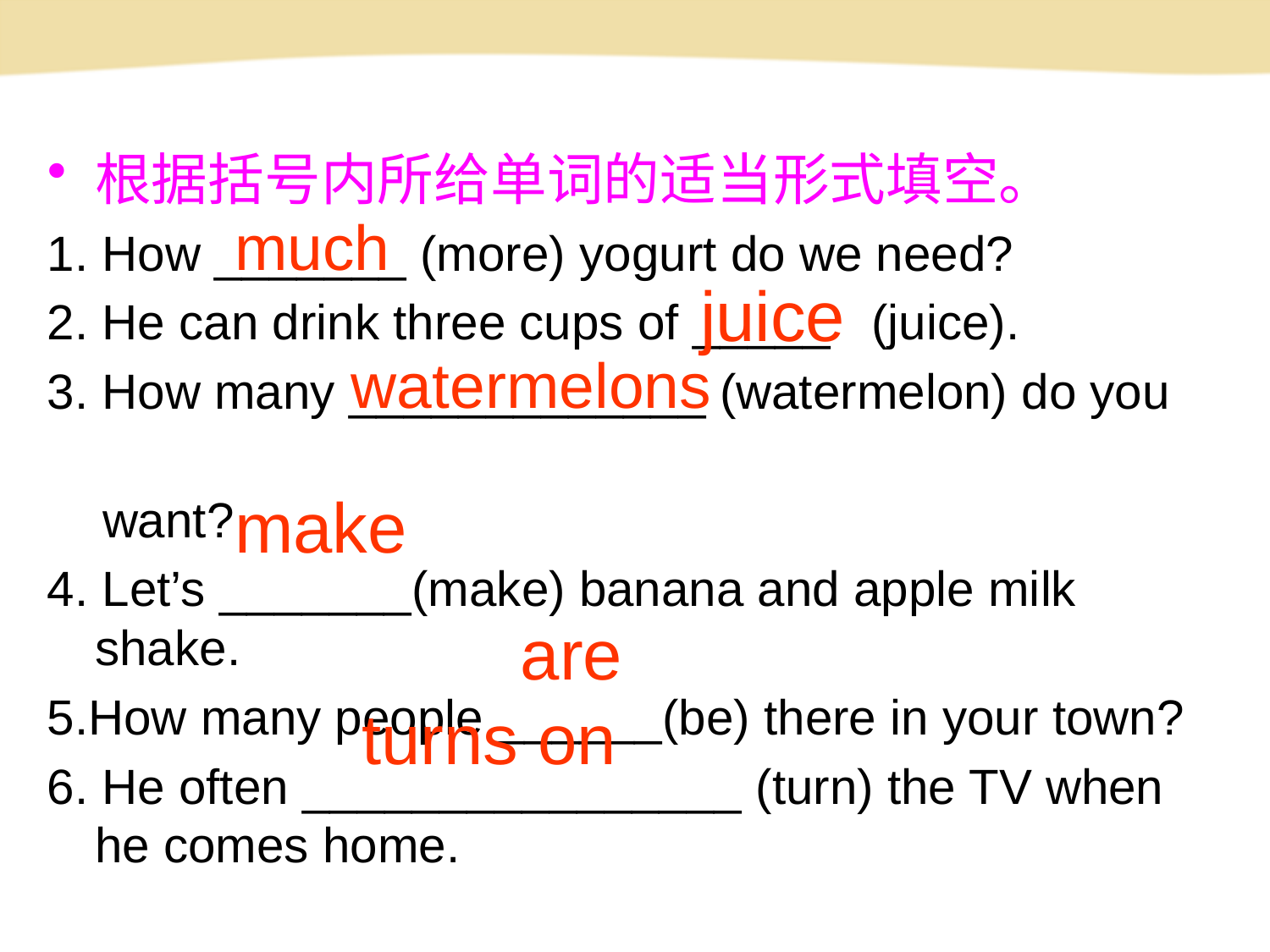

根据括号内所给单词的适当形式填空。
1. How _______ (more) yogurt do we need?
2. He can drink three cups of _____   (juice).
3. How many _____________ (watermelon) do you
    want?
4. Let’s _______(make) banana and apple milk shake.
5.How many people ______(be) there in your town?
6. He often ________________ (turn) the TV when he comes home.
much
juice
watermelons
make
are
turns on